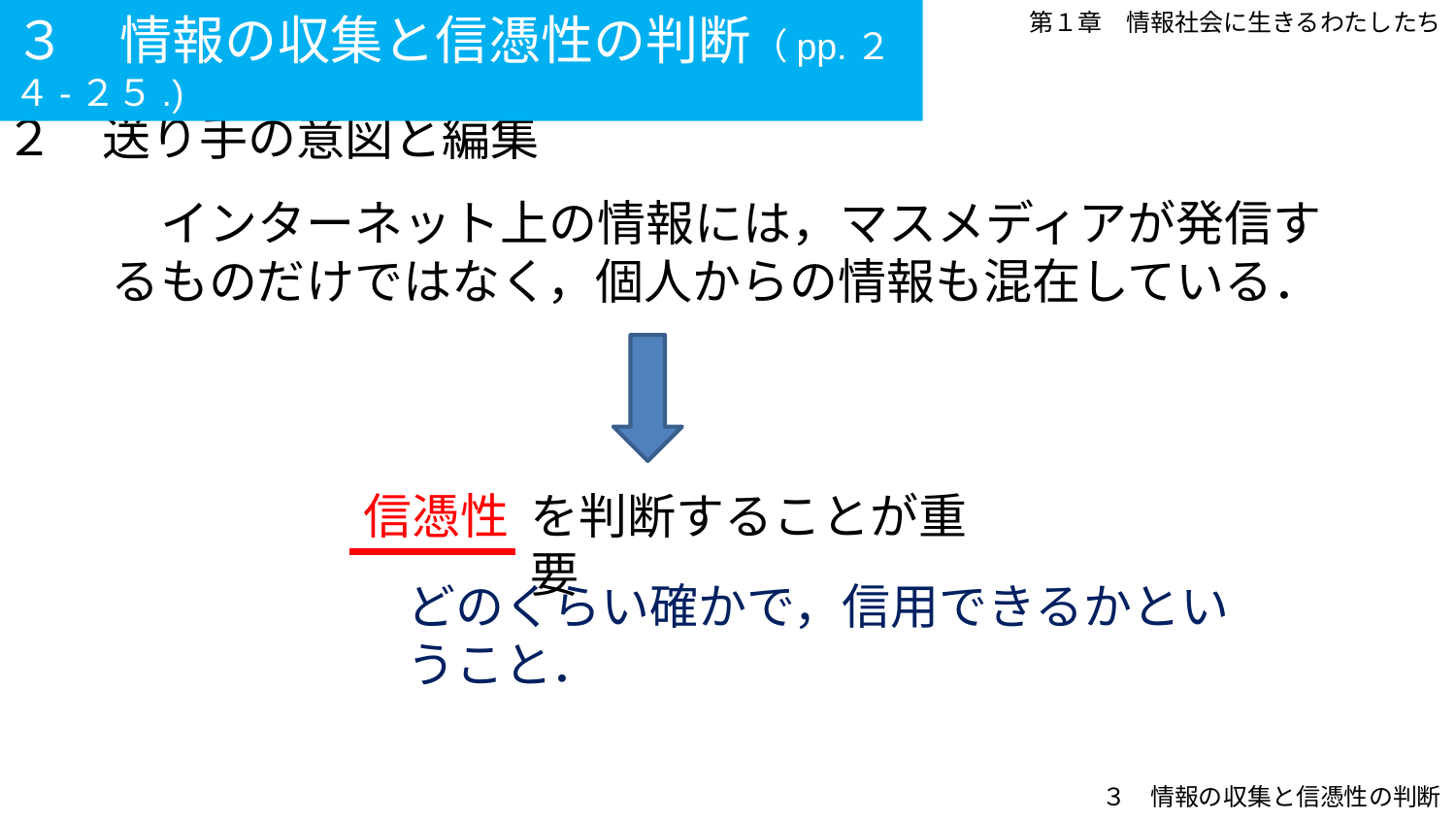

３　情報の収集と信憑性の判断（pp.２４-２５.)
第１章　情報社会に生きるわたしたち
２　送り手の意図と編集
　インターネット上の情報には，マスメディアが発信するものだけではなく，個人からの情報も混在している．

信憑性
を判断することが重要
どのくらい確かで，信用できるかということ．
３　情報の収集と信憑性の判断